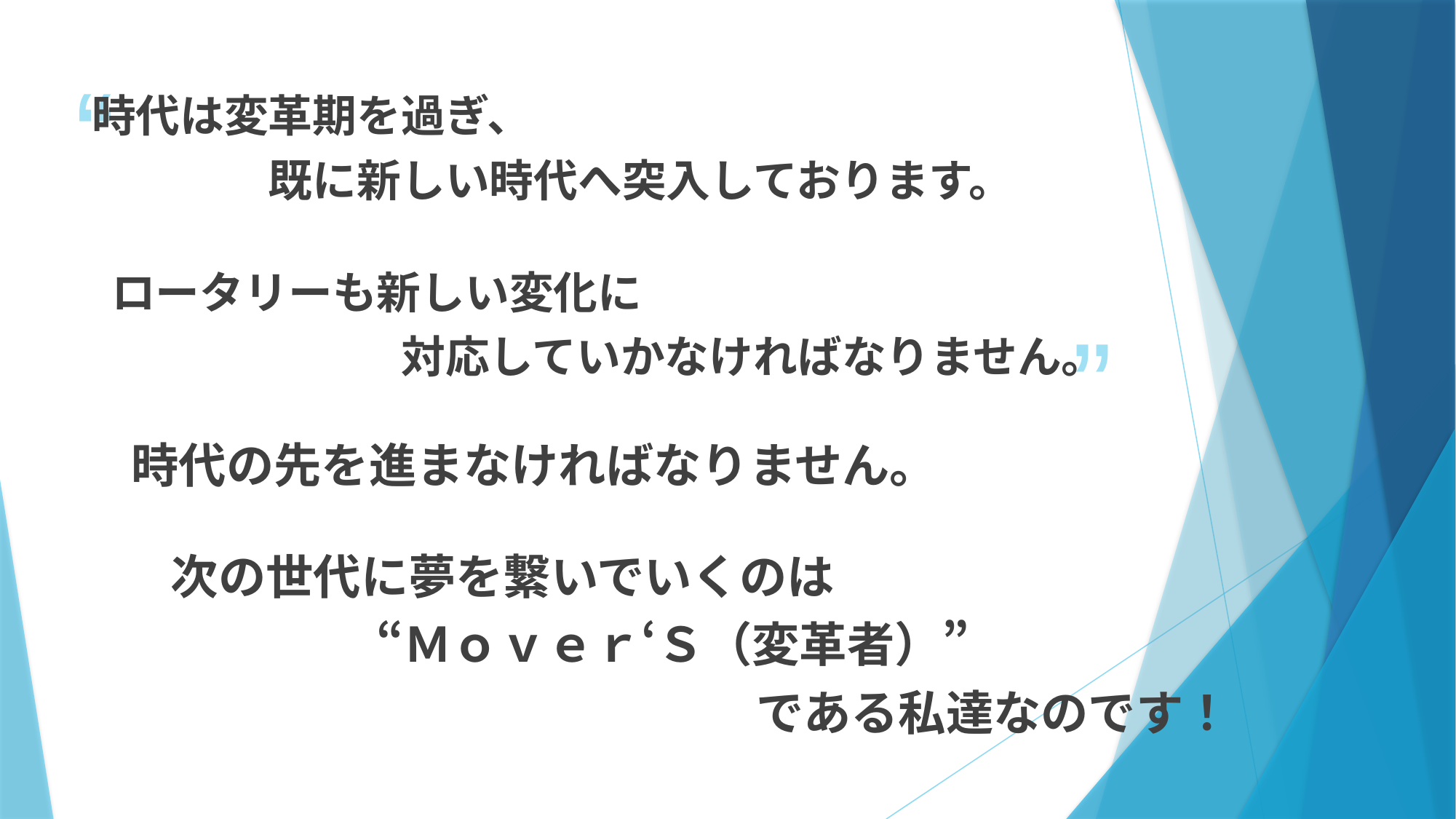

時代は変革期を過ぎ、
　　　　既に新しい時代へ突入しております。

　ロータリーも新しい変化に
　　　　　　　対応していかなければなりません。

　　時代の先を進まなければなりません。

　　　　次の世代に夢を繋いでいくのは
　　　　　　“Ｍｏｖｅｒ‘Ｓ（変革者）”
　　　　　　　　　　　　　　である私達なのです！